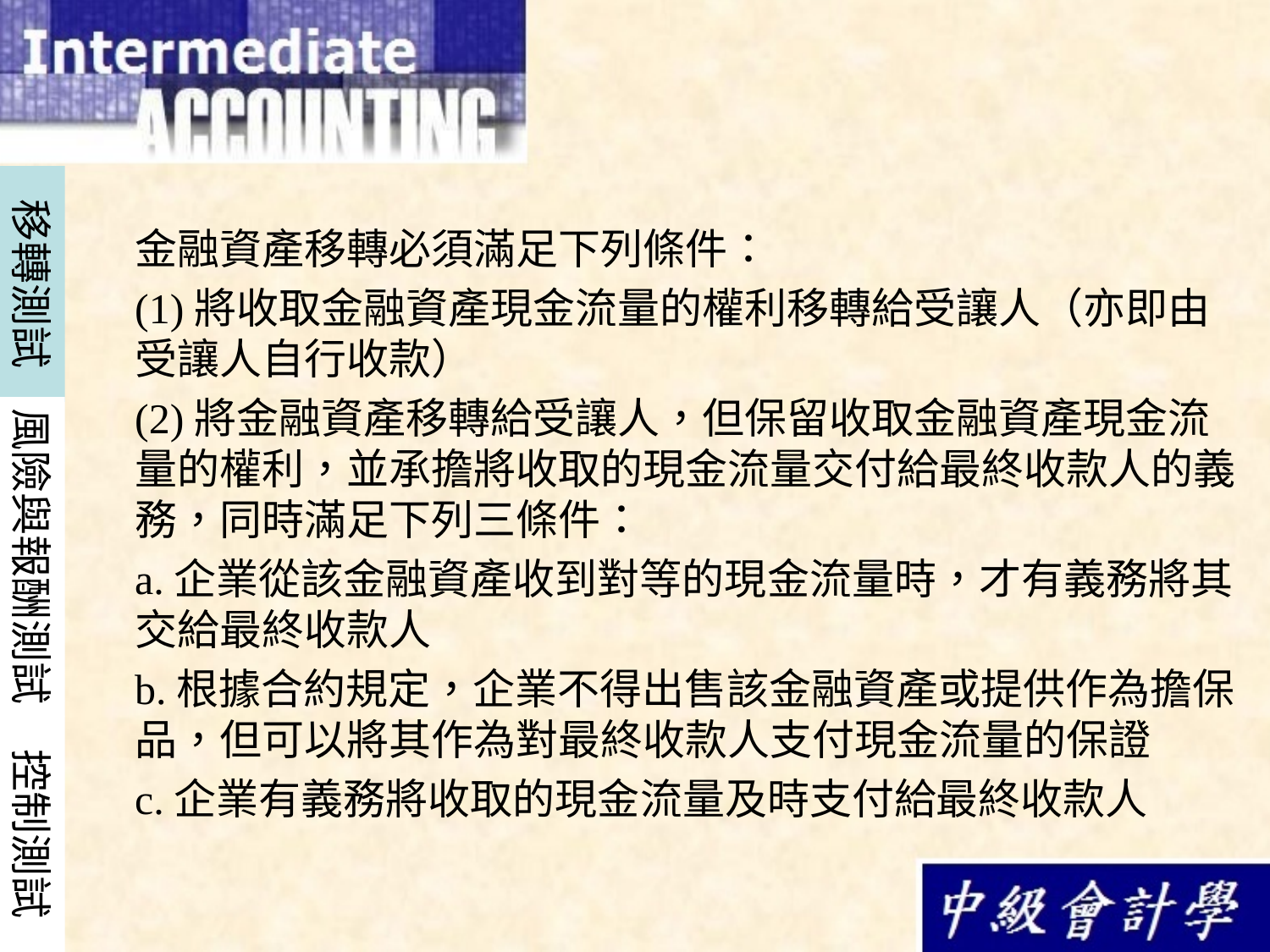

移轉測試
金融資產移轉必須滿足下列條件：
(1)將收取金融資產現金流量的權利移轉給受讓人（亦即由受讓人自行收款）
(2)將金融資產移轉給受讓人，但保留收取金融資產現金流量的權利，並承擔將收取的現金流量交付給最終收款人的義務，同時滿足下列三條件：
a.企業從該金融資產收到對等的現金流量時，才有義務將其交給最終收款人
b.根據合約規定，企業不得出售該金融資產或提供作為擔保品，但可以將其作為對最終收款人支付現金流量的保證
c.企業有義務將收取的現金流量及時支付給最終收款人

風險與報酬測試
控制測試